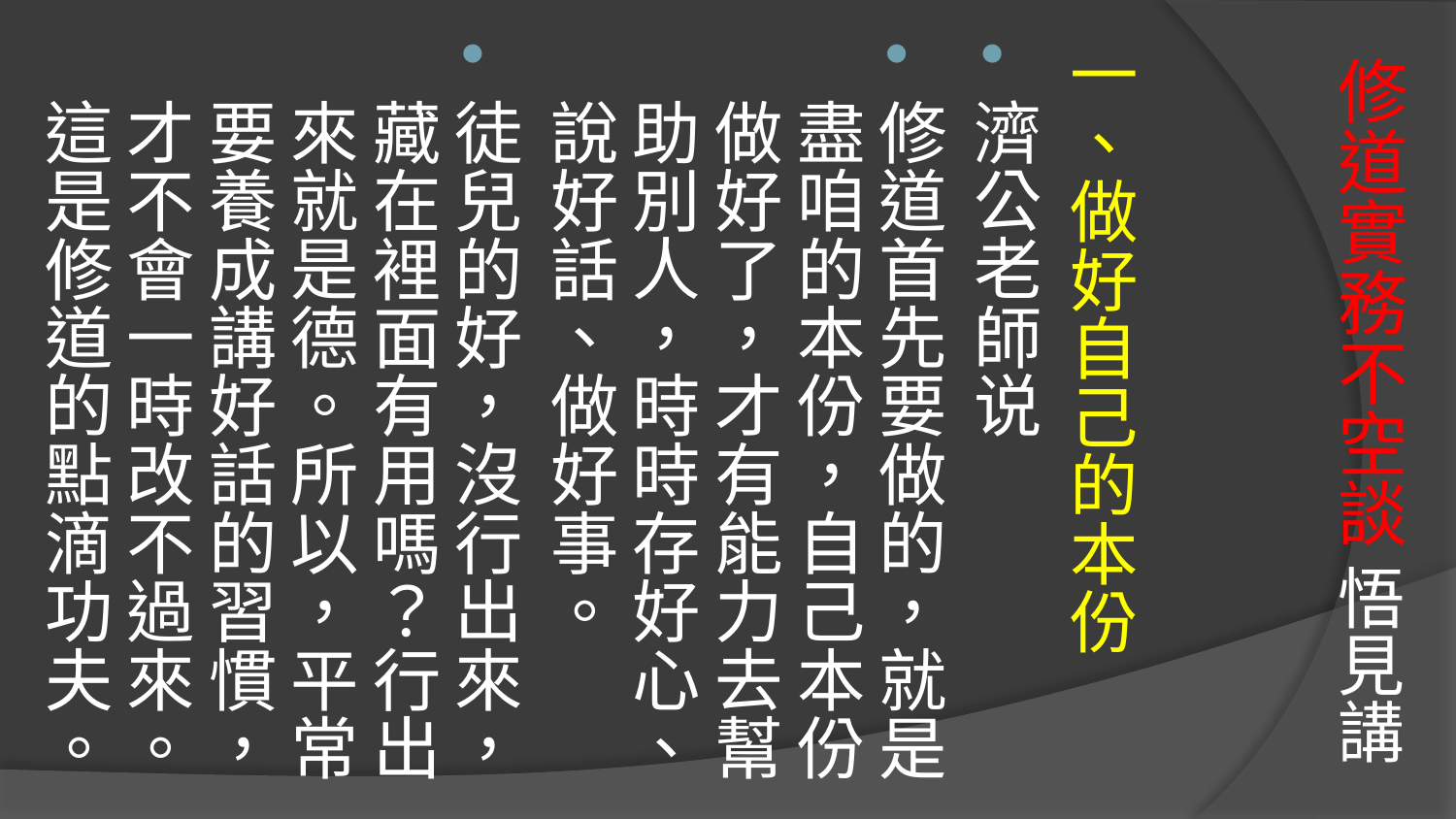

一、做好自己的本份
濟公老師说
修道首先要做的，就是盡咱的本份，自己本份做好了，才有能力去幫助別人，時時存好心、說好話、做好事。
徒兒的好，沒行出來，藏在裡面有用嗎？行出來就是德。所以，平常要養成講好話的習慣，才不會一時改不過來。這是修道的點滴功夫。
# 修道實務不空談 悟見講